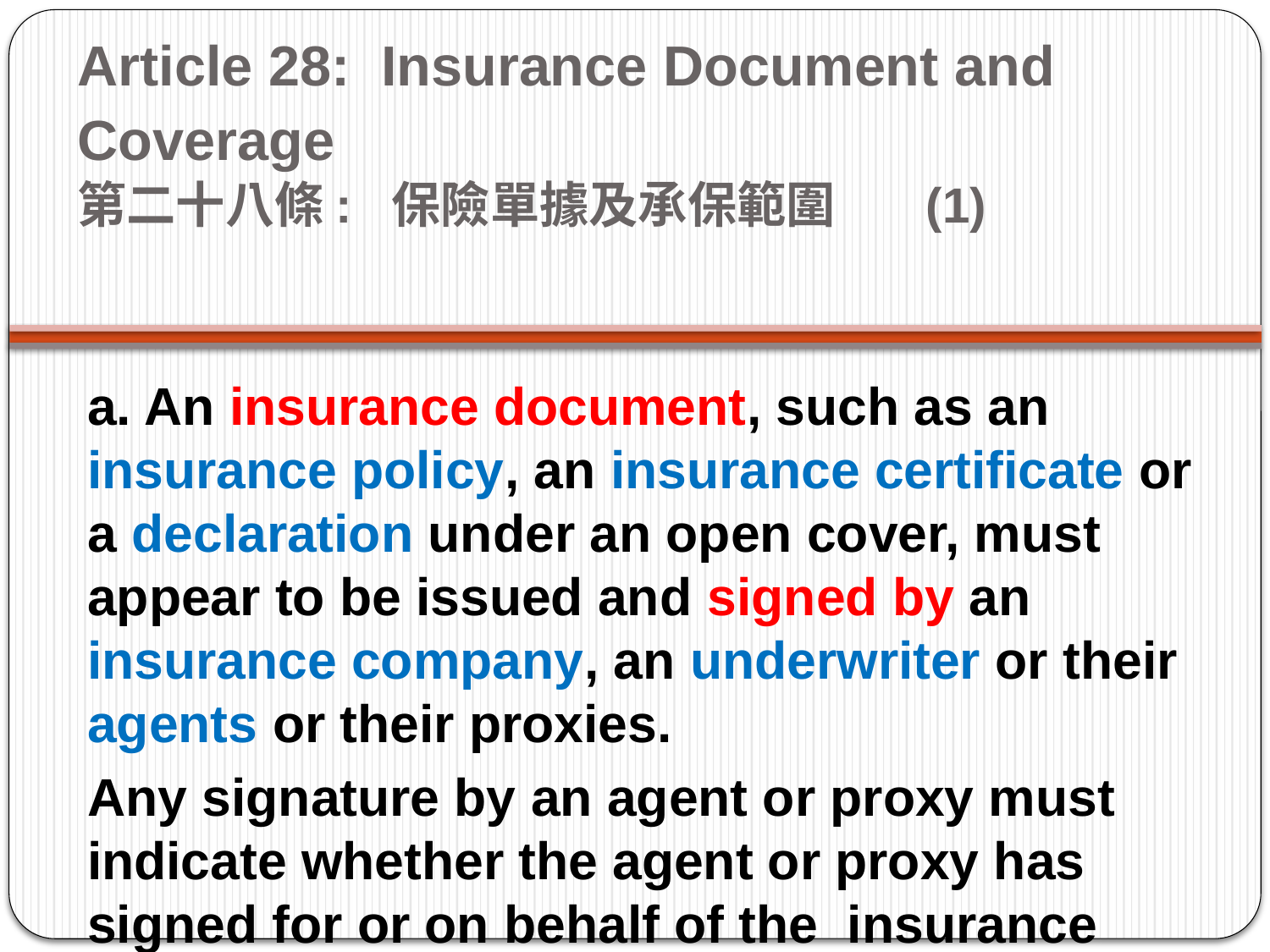

# Article 28:  Insurance Document and Coverage     第二十八條:  保險單據及承保範圍       (1)
a. An insurance document, such as an insurance policy, an insurance certificate or a declaration under an open cover, must appear to be issued and signed by an insurance company, an underwriter or their agents or their proxies.
Any signature by an agent or proxy must indicate whether the agent or proxy has signed for or on behalf of the  insurance company or underwriter.